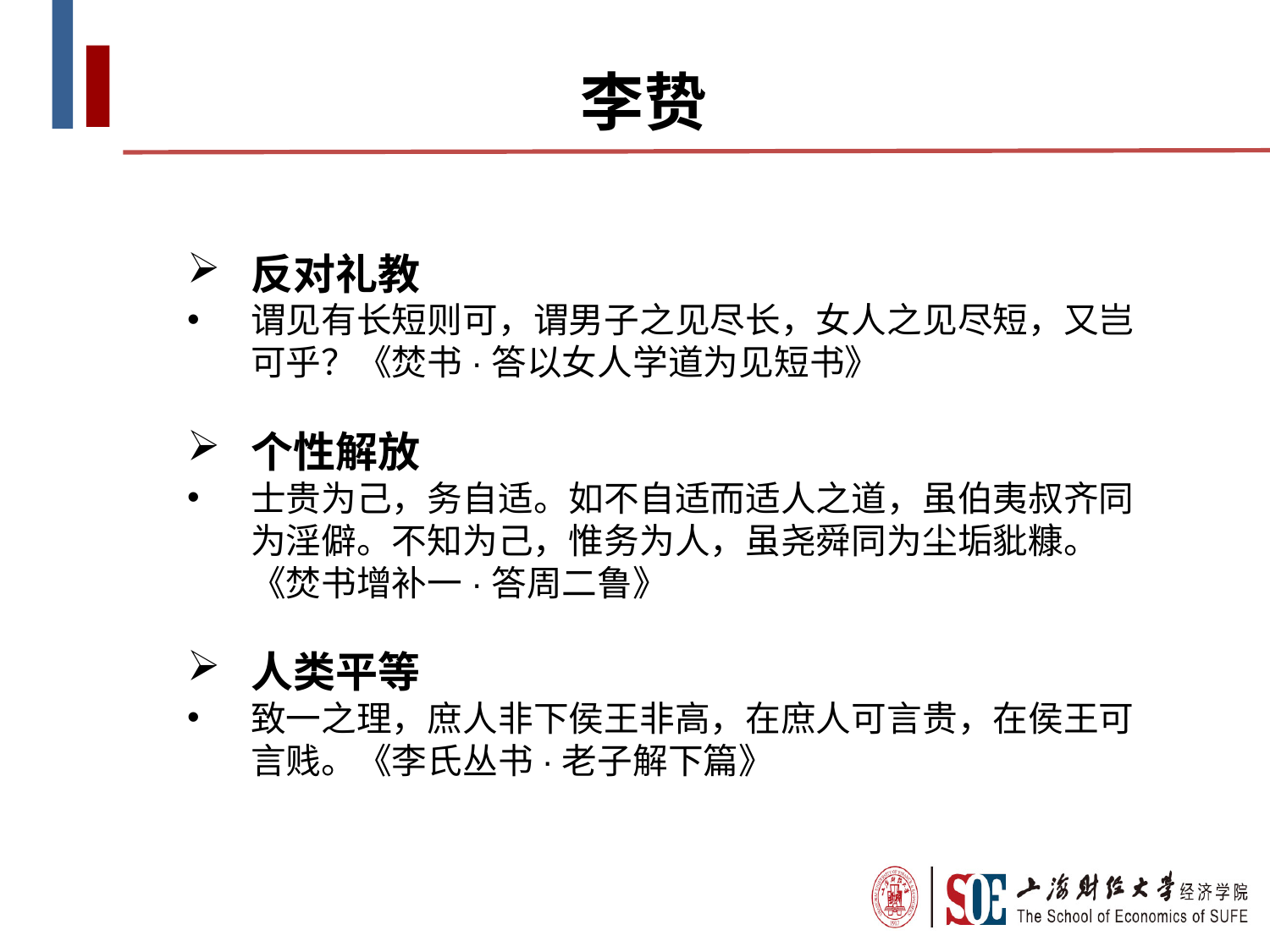

李贽
反对礼教
谓见有长短则可，谓男子之见尽长，女人之见尽短，又岂可乎？《焚书·答以女人学道为见短书》

个性解放
士贵为己，务自适。如不自适而适人之道，虽伯夷叔齐同为淫僻。不知为己，惟务为人，虽尧舜同为尘垢豼糠。《焚书增补一·答周二鲁》

人类平等
致一之理，庶人非下侯王非高，在庶人可言贵，在侯王可言贱。《李氏丛书·老子解下篇》